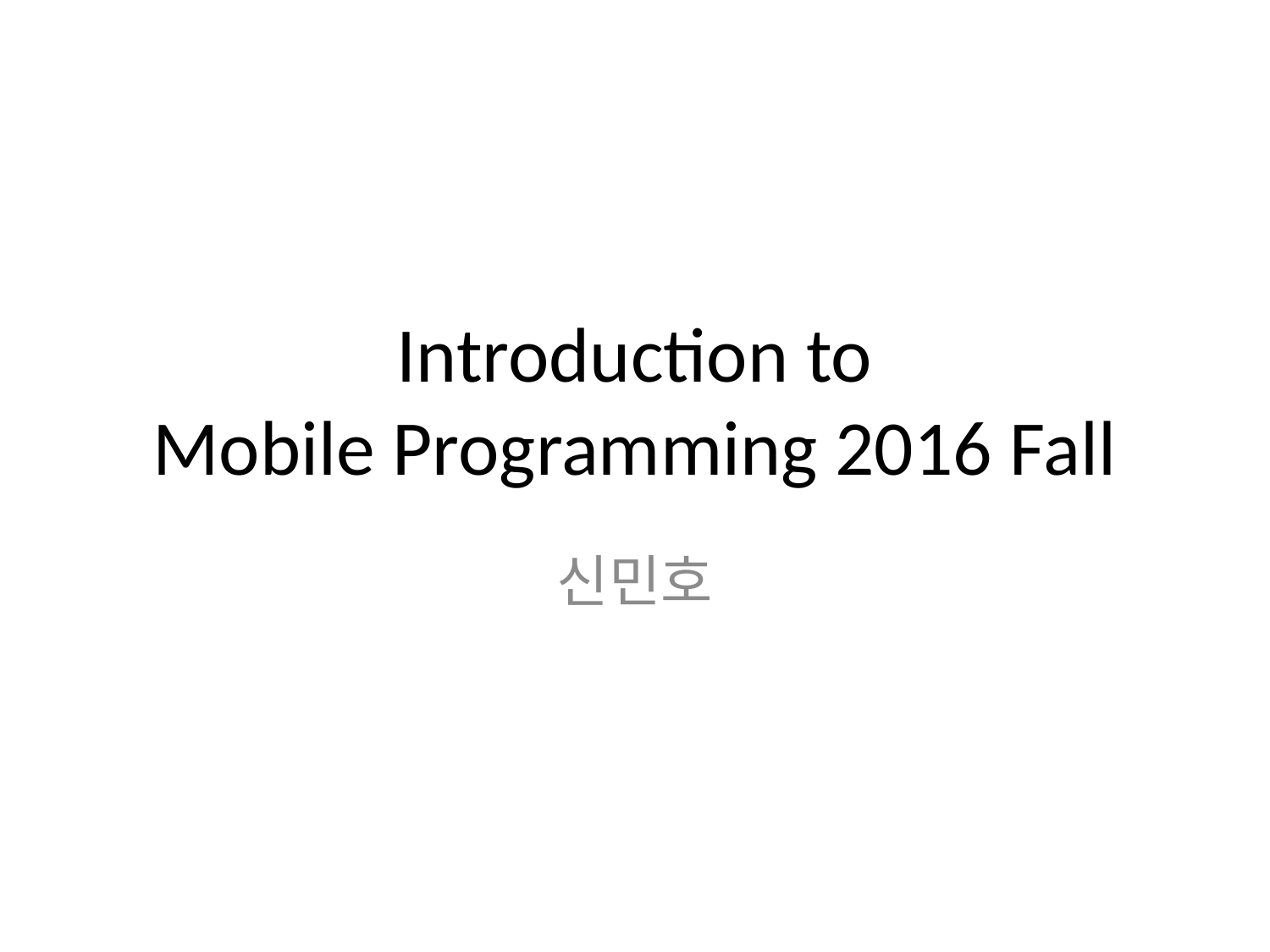

# Introduction to Mobile Programming 2016 Fall
신민호